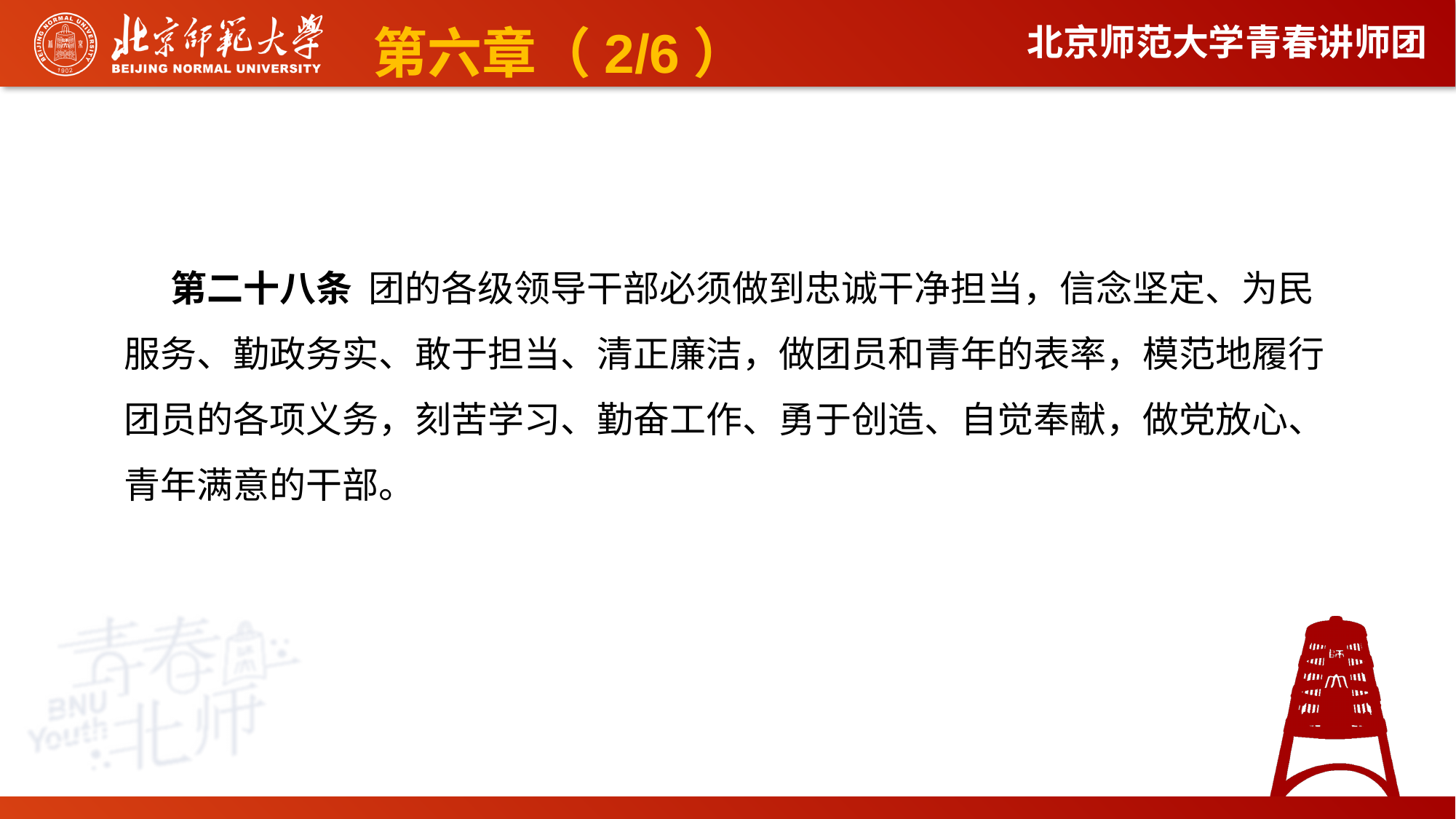

第六章（2/6）

第二十八条  团的各级领导干部必须做到忠诚干净担当，信念坚定、为民服务、勤政务实、敢于担当、清正廉洁，做团员和青年的表率，模范地履行团员的各项义务，刻苦学习、勤奋工作、勇于创造、自觉奉献，做党放心、青年满意的干部。